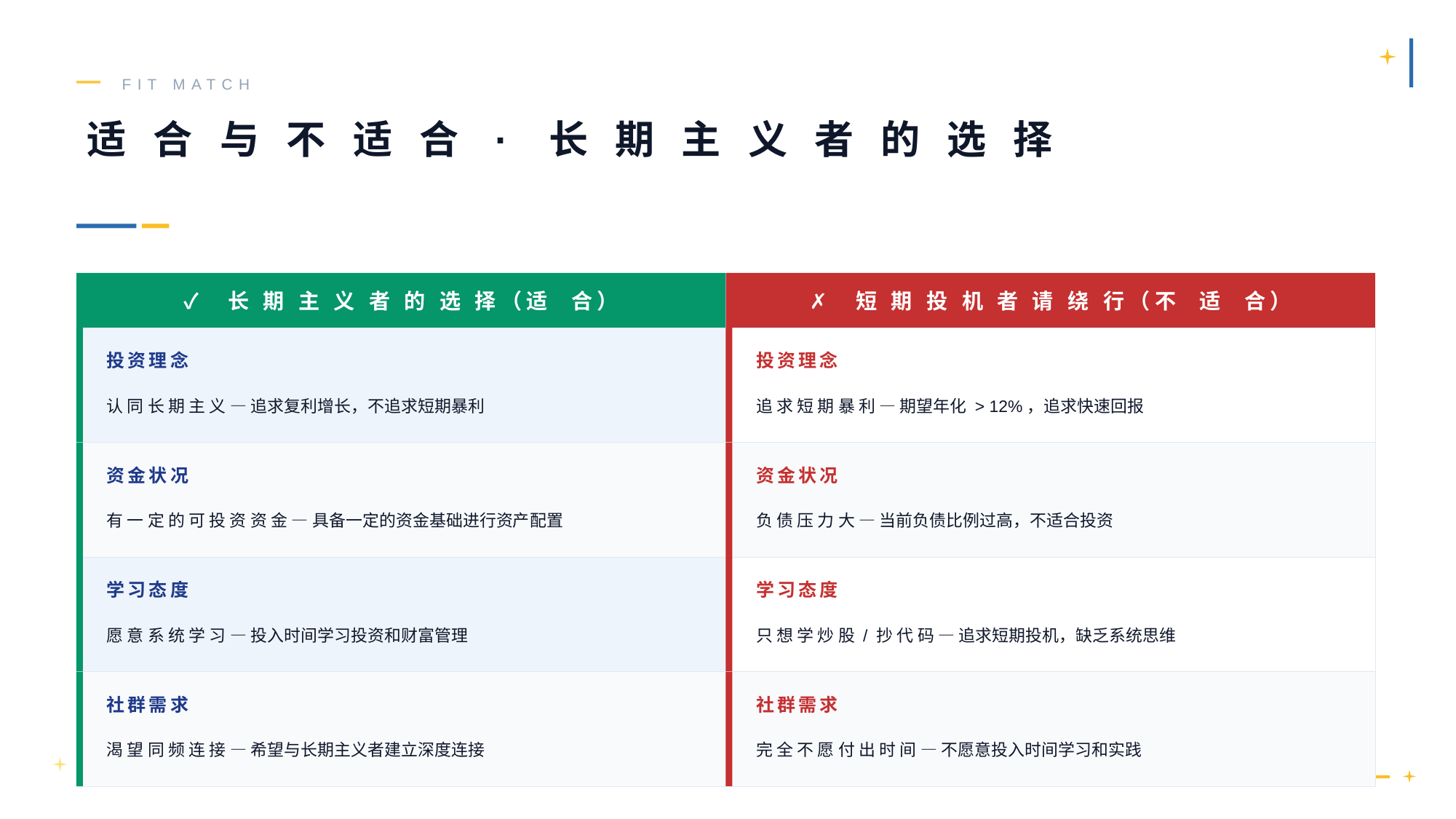

FIT MATCH

适  合  与  不  适  合  ·  长  期  主  义  者  的  选  择

✓  长 期 主 义 者 的 选 择（适  合）

✗  短 期 投 机 者 请 绕 行（不  适  合）

投资理念
投资理念
认 同 长 期 主 义 — 追求复利增长，不追求短期暴利
追 求 短 期 暴 利 — 期望年化 > 12%，追求快速回报

资金状况
资金状况
有 一 定 的 可 投 资 资 金 — 具备一定的资金基础进行资产配置
负 债 压 力 大 — 当前负债比例过高，不适合投资

学习态度
学习态度
愿 意 系 统 学 习 — 投入时间学习投资和财富管理
只 想 学 炒 股 / 抄 代 码 — 追求短期投机，缺乏系统思维

社群需求
社群需求
渴 望 同 频 连 接 — 希望与长期主义者建立深度连接
完 全 不 愿 付 出 时 间 — 不愿意投入时间学习和实践